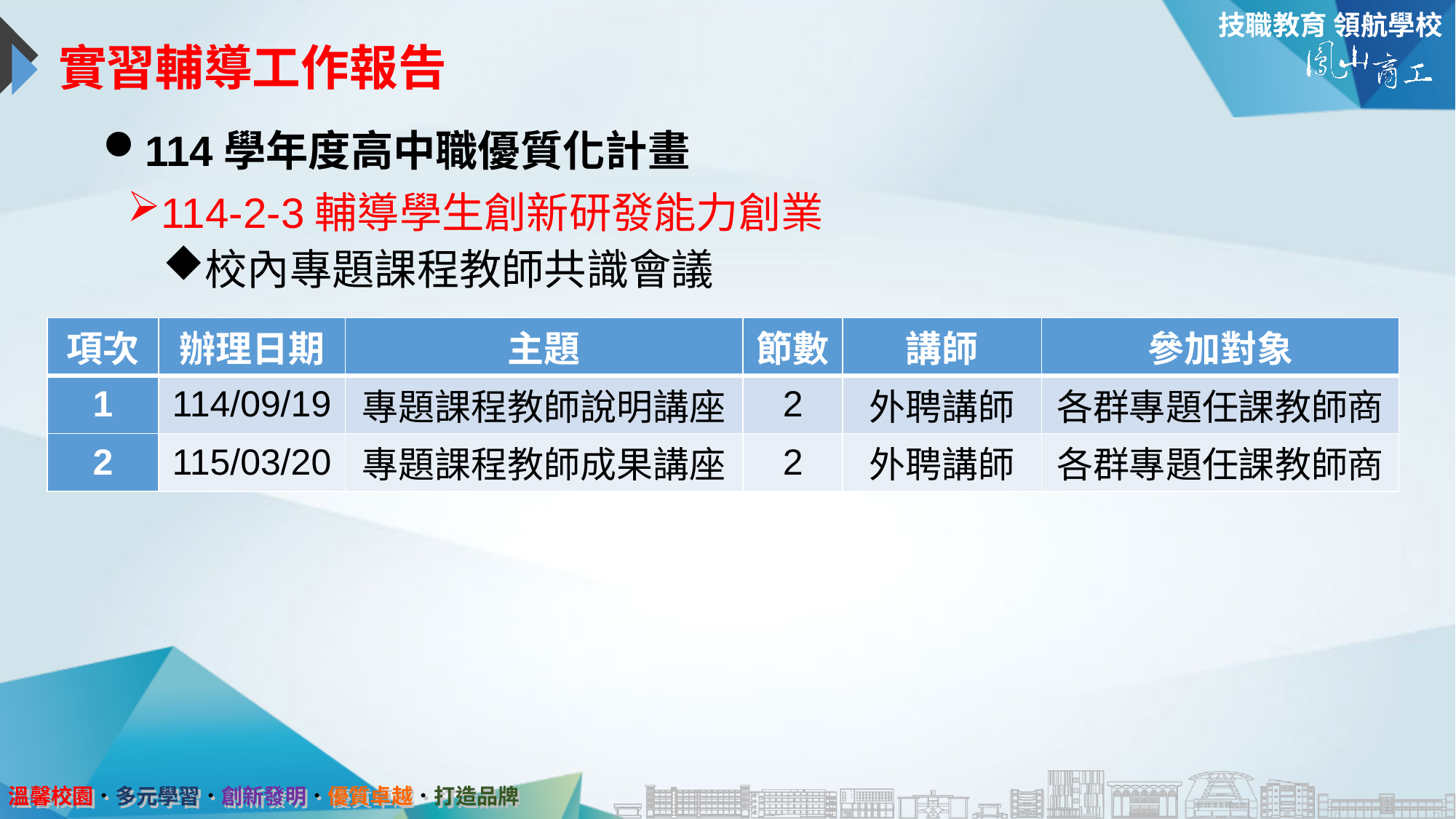

# 實習輔導工作報告
114學年度高中職優質化計畫
114-2-3輔導學生創新研發能力創業
校內專題課程教師共識會議
| 項次 | 辦理日期 | 主題 | 節數 | 講師 | 參加對象 |
| --- | --- | --- | --- | --- | --- |
| 1 | 114/09/19 | 專題課程教師說明講座 | 2 | 外聘講師 | 各群專題任課教師商 |
| 2 | 115/03/20 | 專題課程教師成果講座 | 2 | 外聘講師 | 各群專題任課教師商 |